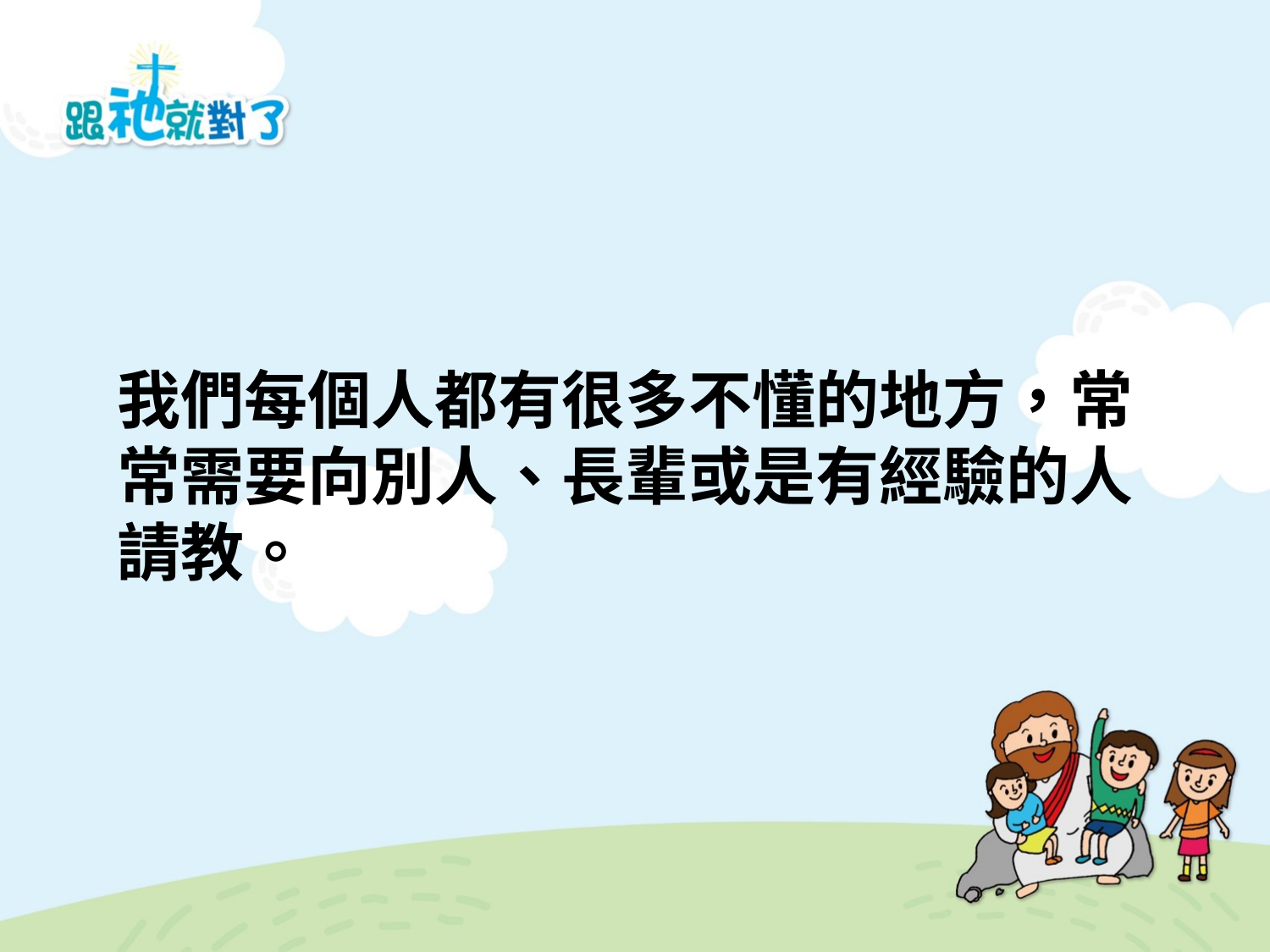

我們每個人都有很多不懂的地方，常常需要向別人、長輩或是有經驗的人請教。